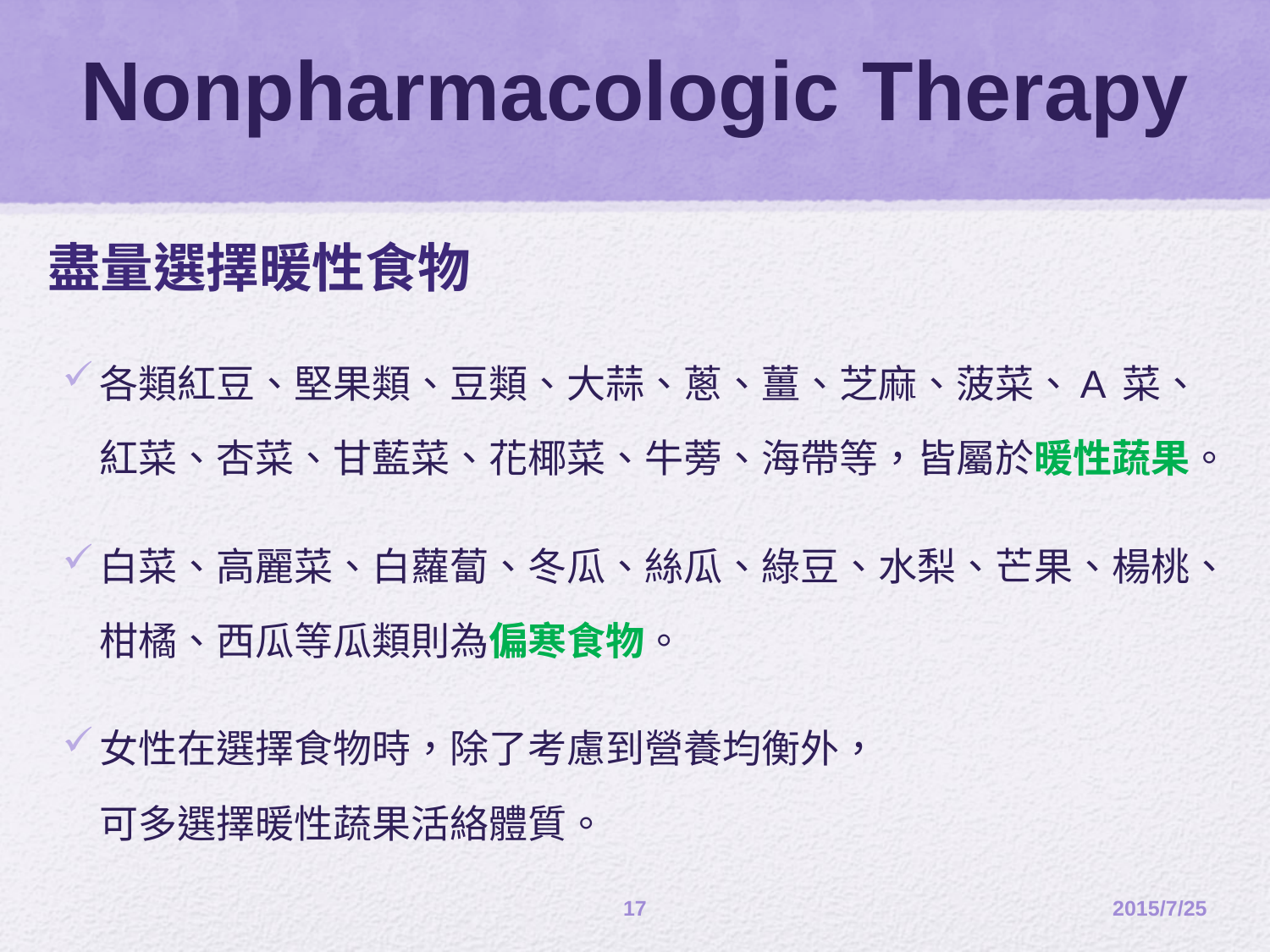

# Nonpharmacologic Therapy
盡量選擇暖性食物
各類紅豆、堅果類、豆類、大蒜、蔥、薑、芝麻、菠菜、A 菜、紅菜、杏菜、甘藍菜、花椰菜、牛蒡、海帶等，皆屬於暖性蔬果。
白菜、高麗菜、白蘿蔔、冬瓜、絲瓜、綠豆、水梨、芒果、楊桃、柑橘、西瓜等瓜類則為偏寒食物。
女性在選擇食物時，除了考慮到營養均衡外，
可多選擇暖性蔬果活絡體質。

17
2015/7/25